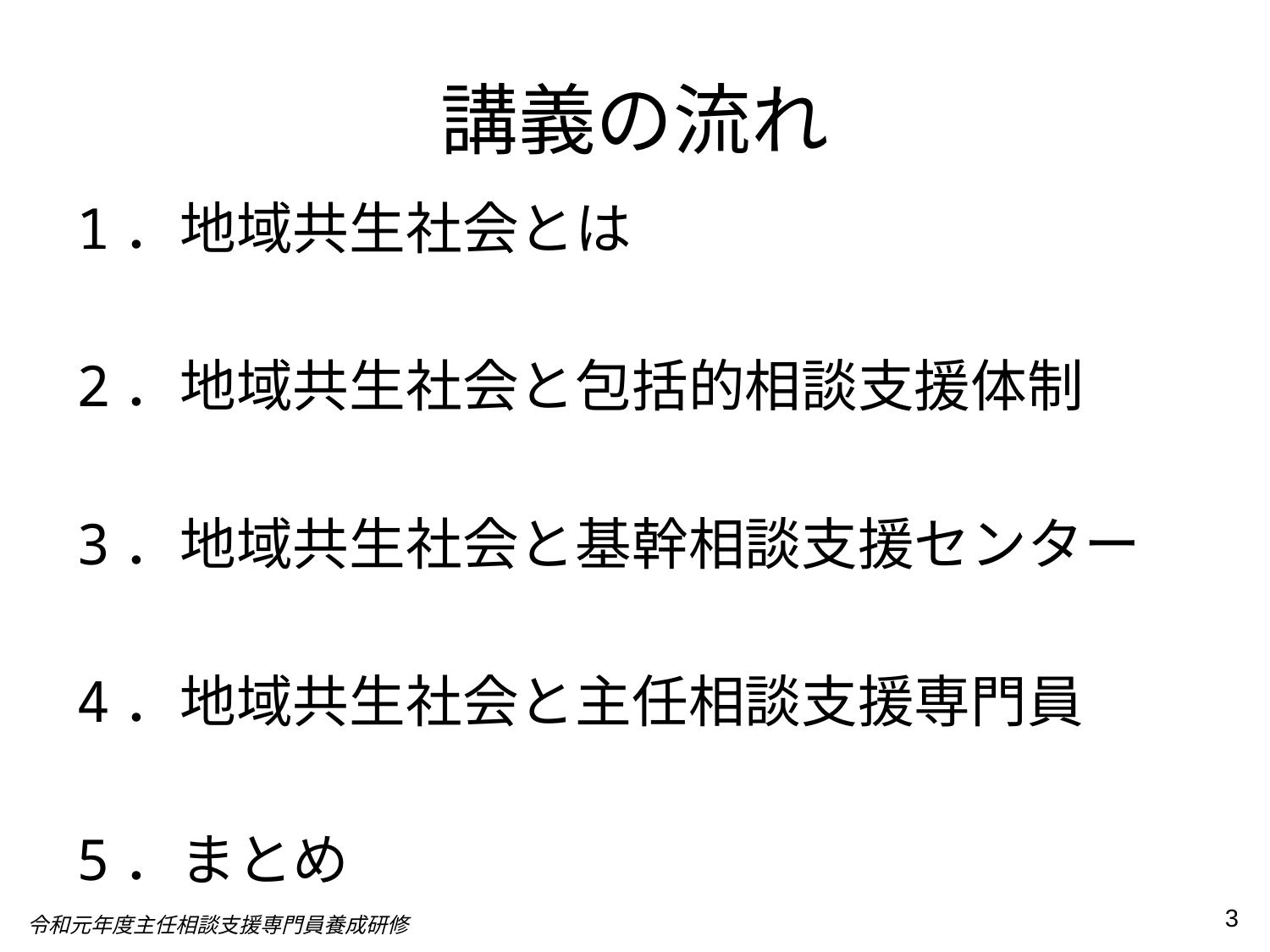

# 講義の流れ
1．地域共生社会とは

2．地域共生社会と包括的相談支援体制

3．地域共生社会と基幹相談支援センター

4．地域共生社会と主任相談支援専門員

5．まとめ

3
令和元年度主任相談支援専門員養成研修